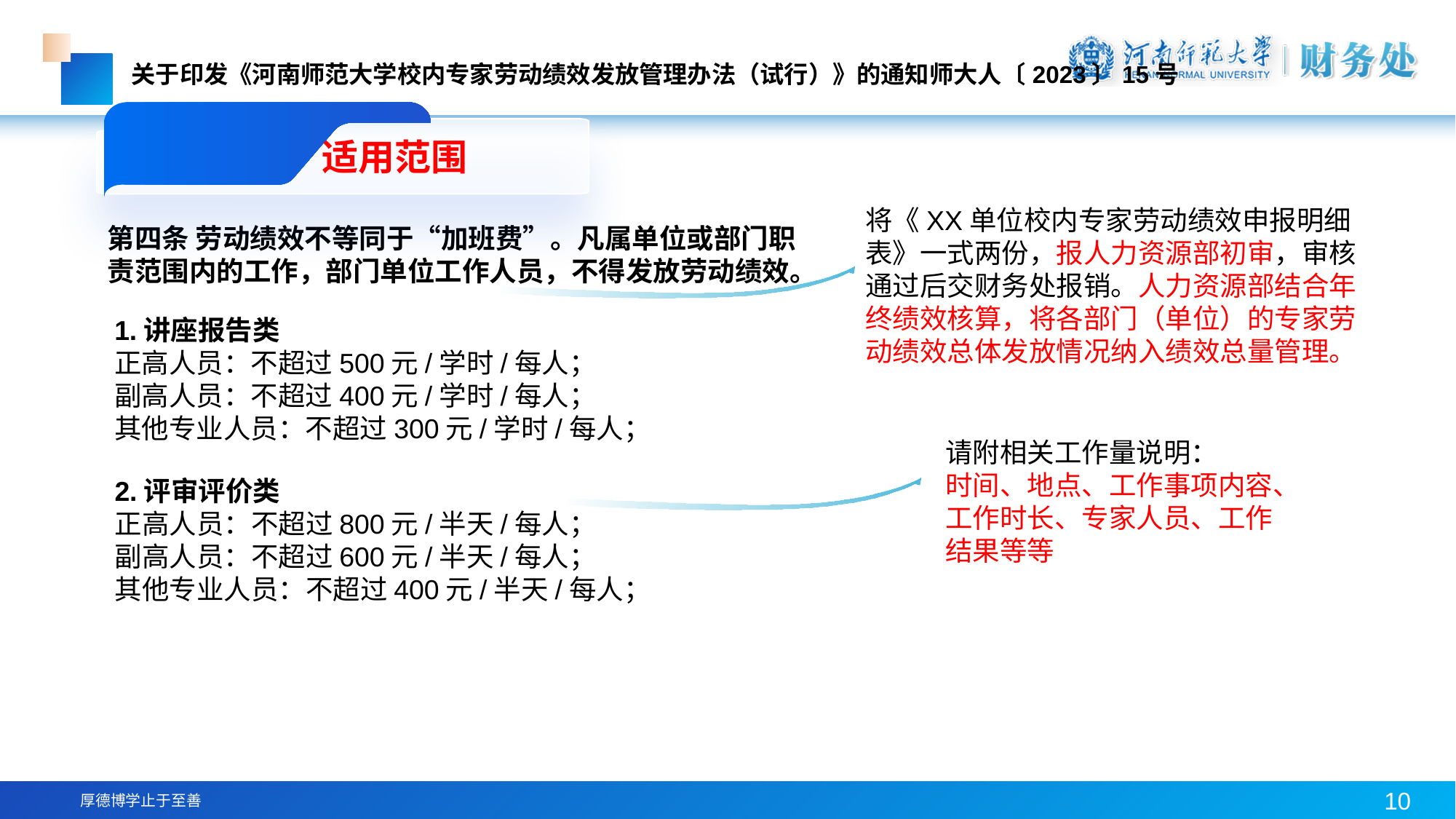

关于印发《河南师范大学校内专家劳动绩效发放管理办法（试行）》的通知师大人〔2023〕15号

适用范围
将《XX单位校内专家劳动绩效申报明细表》一式两份，报人力资源部初审，审核通过后交财务处报销。人力资源部结合年终绩效核算，将各部门（单位）的专家劳动绩效总体发放情况纳入绩效总量管理。
第四条 劳动绩效不等同于“加班费”。凡属单位或部门职责范围内的工作，部门单位工作人员，不得发放劳动绩效。

1.讲座报告类
正高人员：不超过500元/学时/每人；
副高人员：不超过400元/学时/每人；
其他专业人员：不超过300元/学时/每人；

请附相关工作量说明：
时间、地点、工作事项内容、工作时长、专家人员、工作结果等等

2.评审评价类
正高人员：不超过800元/半天/每人；
副高人员：不超过600元/半天/每人；
其他专业人员：不超过400元/半天/每人；